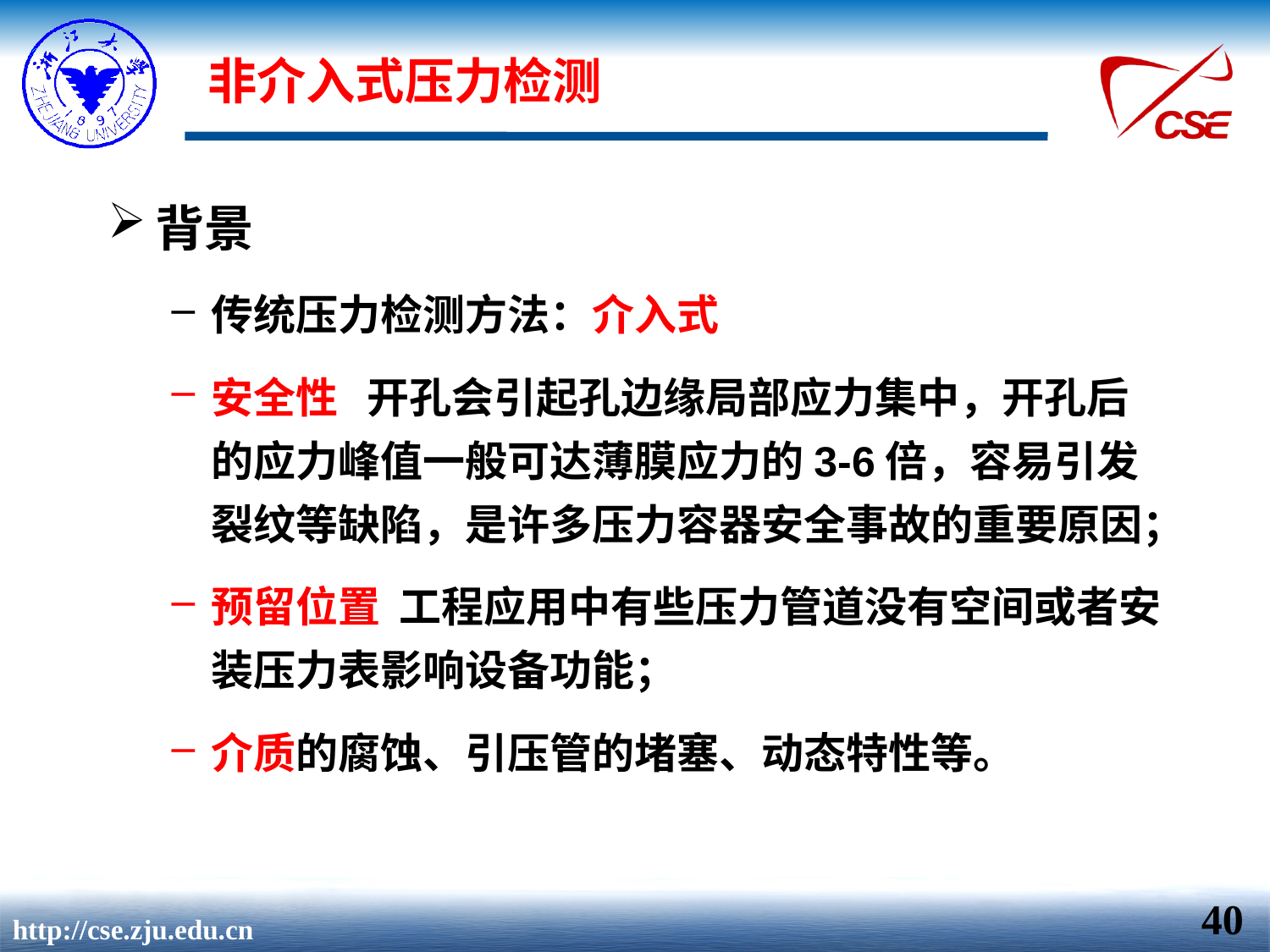

# 非介入式压力检测
背景
传统压力检测方法：介入式
安全性   开孔会引起孔边缘局部应力集中，开孔后的应力峰值一般可达薄膜应力的3-6倍，容易引发裂纹等缺陷，是许多压力容器安全事故的重要原因；
预留位置  工程应用中有些压力管道没有空间或者安装压力表影响设备功能；
介质的腐蚀、引压管的堵塞、动态特性等。